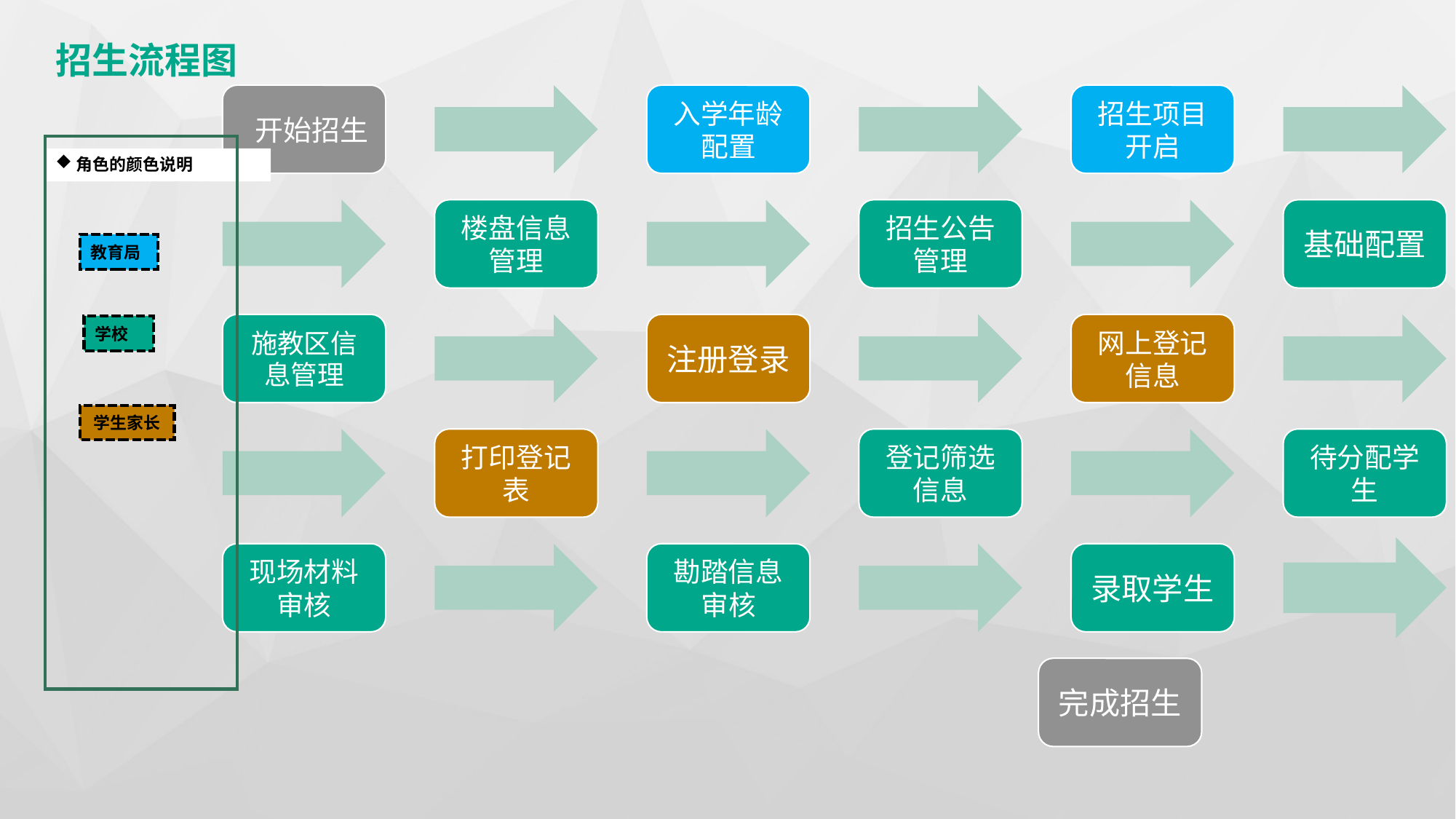

招生流程图
招生项目开启
基础配置
招生公告管理
楼盘信息管理
施教区信息管理
入学年龄配置
注册登录
网上登记信息
待分配学生
登记筛选信息
打印登记表
现场材料审核
勘踏信息审核
录取学生
完成招生
  开始招生

角色的颜色说明
教育局
学校
学生家长